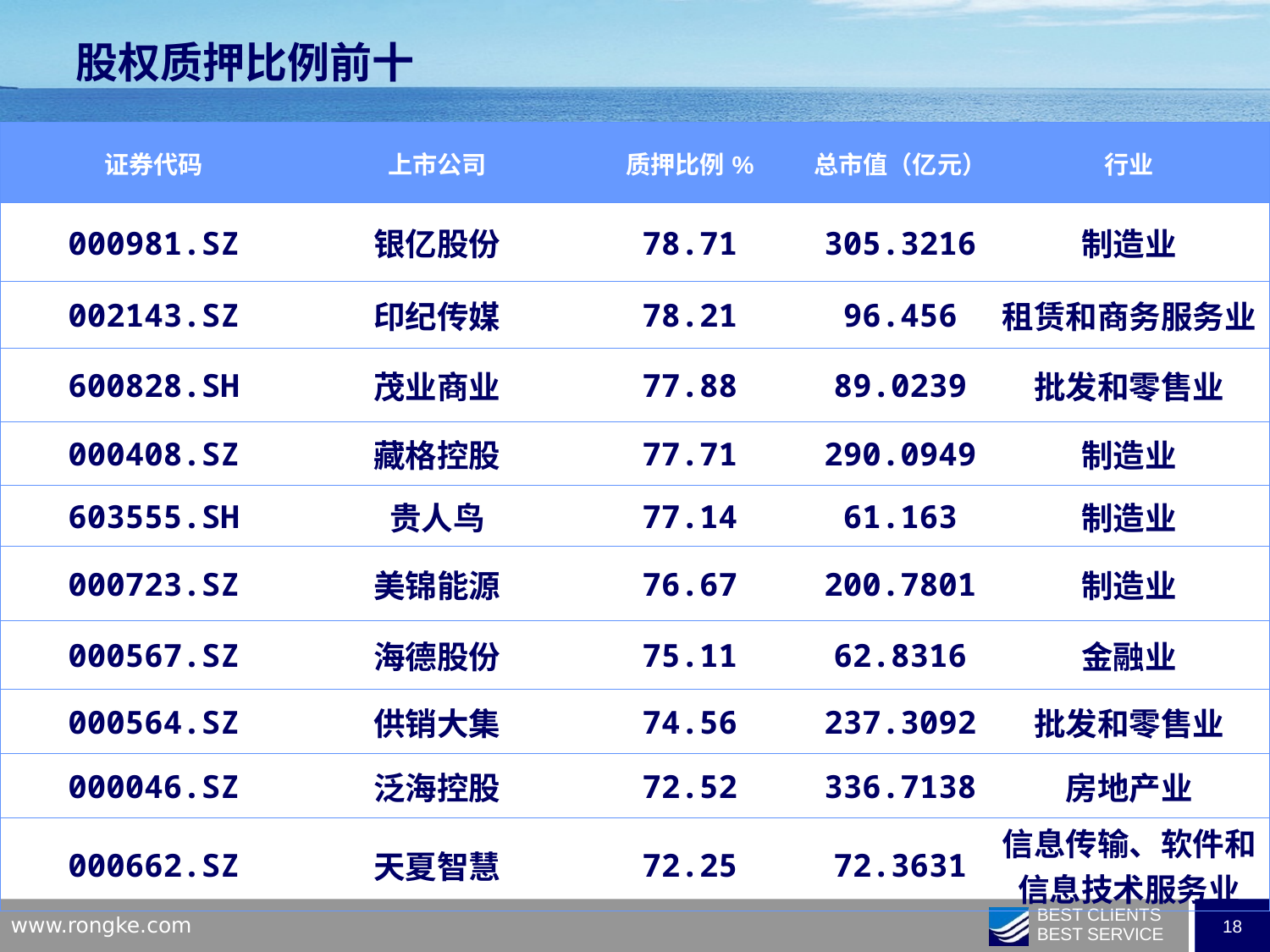

股权质押比例前十
| 证券代码 | 上市公司 | 质押比例% | 总市值（亿元） | 行业 |
| --- | --- | --- | --- | --- |
| 000981.SZ | 银亿股份 | 78.71 | 305.3216 | 制造业 |
| 002143.SZ | 印纪传媒 | 78.21 | 96.456 | 租赁和商务服务业 |
| 600828.SH | 茂业商业 | 77.88 | 89.0239 | 批发和零售业 |
| 000408.SZ | 藏格控股 | 77.71 | 290.0949 | 制造业 |
| 603555.SH | 贵人鸟 | 77.14 | 61.163 | 制造业 |
| 000723.SZ | 美锦能源 | 76.67 | 200.7801 | 制造业 |
| 000567.SZ | 海德股份 | 75.11 | 62.8316 | 金融业 |
| 000564.SZ | 供销大集 | 74.56 | 237.3092 | 批发和零售业 |
| 000046.SZ | 泛海控股 | 72.52 | 336.7138 | 房地产业 |
| 000662.SZ | 天夏智慧 | 72.25 | 72.3631 | 信息传输、软件和信息技术服务业 |
|  |  |  |  |  |